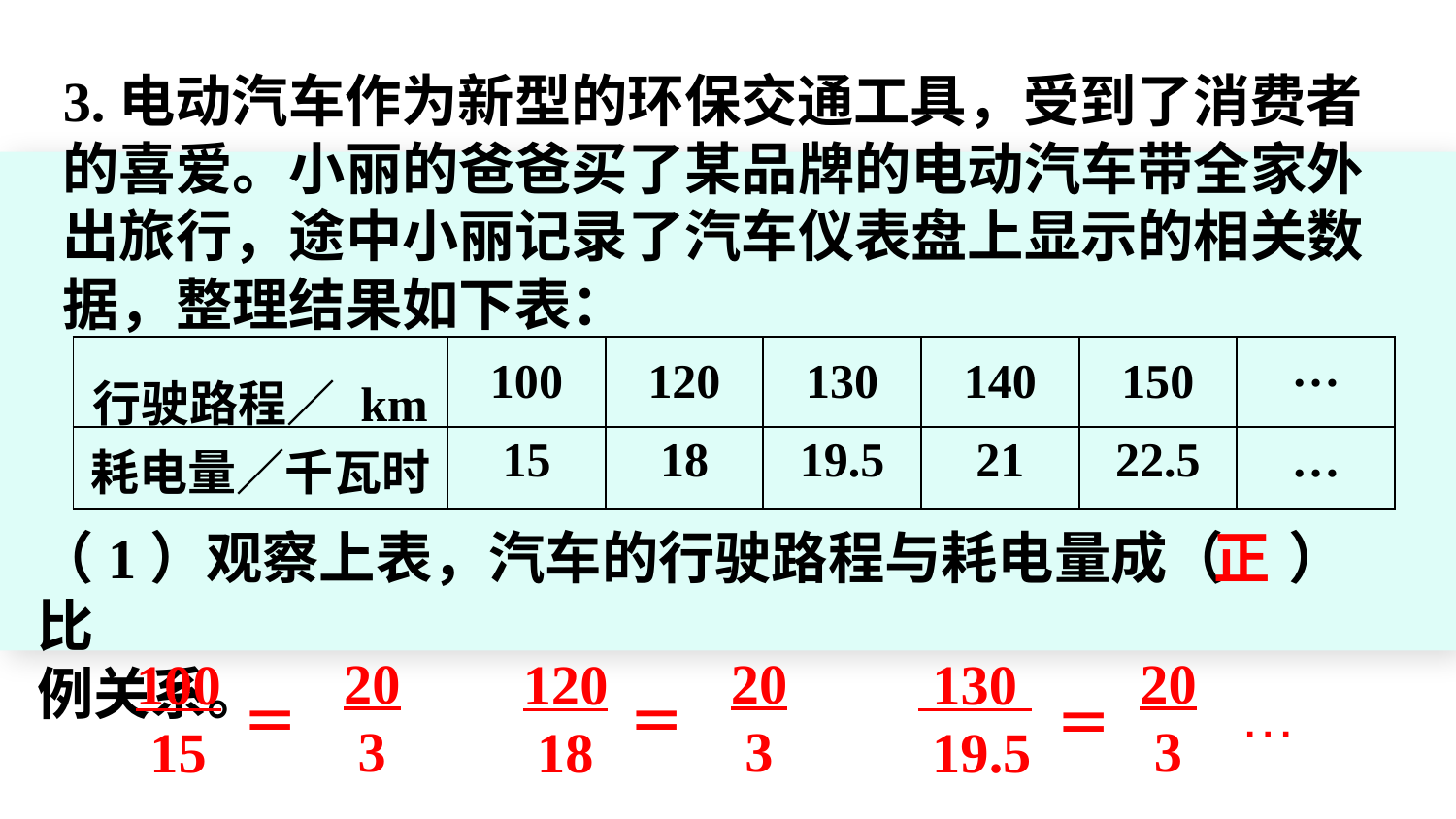

3.电动汽车作为新型的环保交通工具，受到了消费者的喜爱。小丽的爸爸买了某品牌的电动汽车带全家外出旅行，途中小丽记录了汽车仪表盘上显示的相关数据，整理结果如下表：
| 行驶路程／ km | 100 | 120 | 130 | 140 | 150 | … |
| --- | --- | --- | --- | --- | --- | --- |
| 耗电量／千瓦时 | 15 | 18 | 19.5 | 21 | 22.5 | … |
（1）观察上表，汽车的行驶路程与耗电量成（     ）比
例关系。

正
20
 3
100
 15
＝
20
 3
120
 18
＝
20
 3
 130
 19.5
＝
…